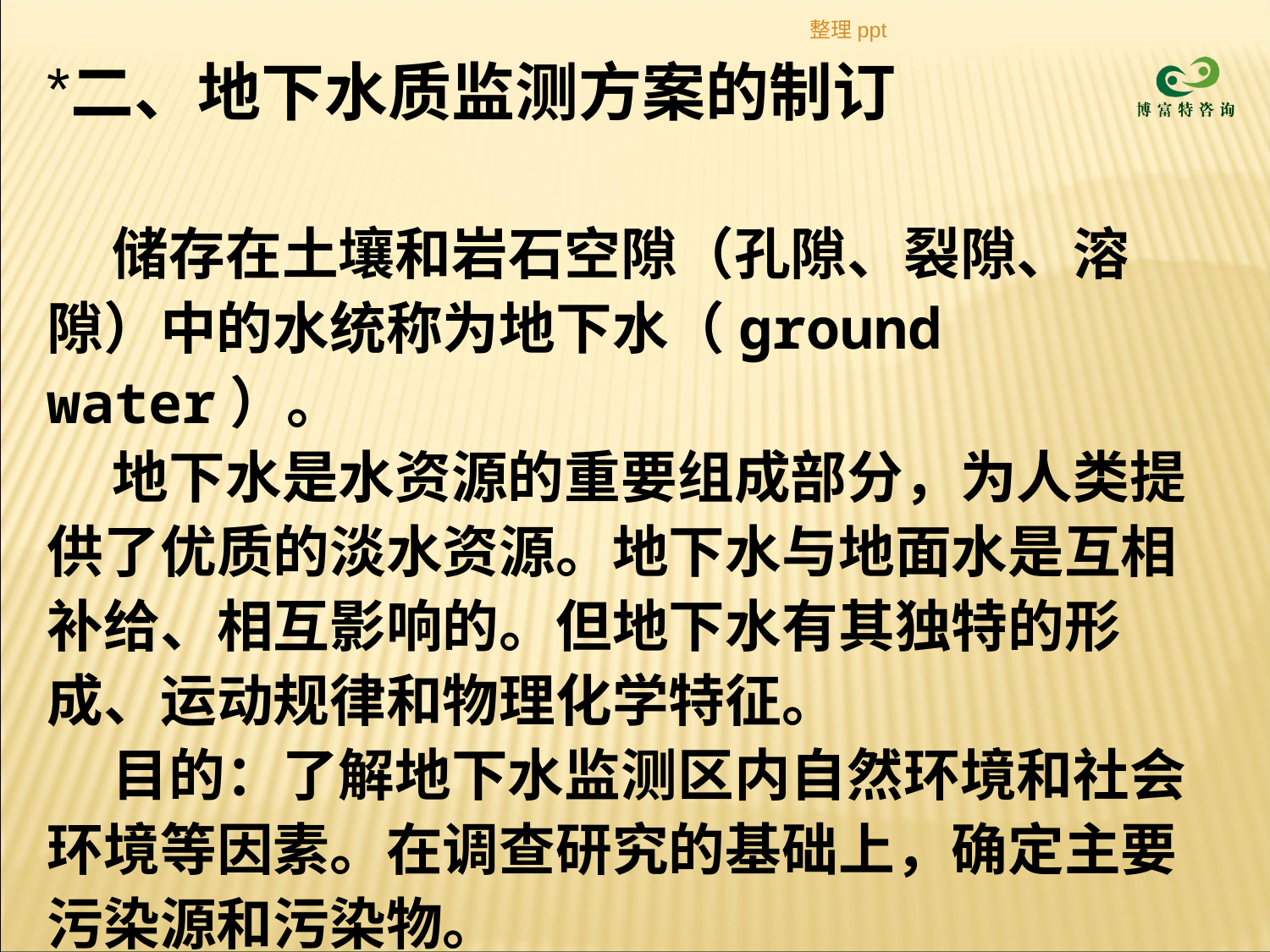

整理ppt
二、地下水质监测方案的制订

    储存在土壤和岩石空隙（孔隙、裂隙、溶隙）中的水统称为地下水（ground water）。
    地下水是水资源的重要组成部分，为人类提供了优质的淡水资源。地下水与地面水是互相补给、相互影响的。但地下水有其独特的形成、运动规律和物理化学特征。
    目的：了解地下水监测区内自然环境和社会环境等因素。在调查研究的基础上，确定主要污染源和污染物。
37